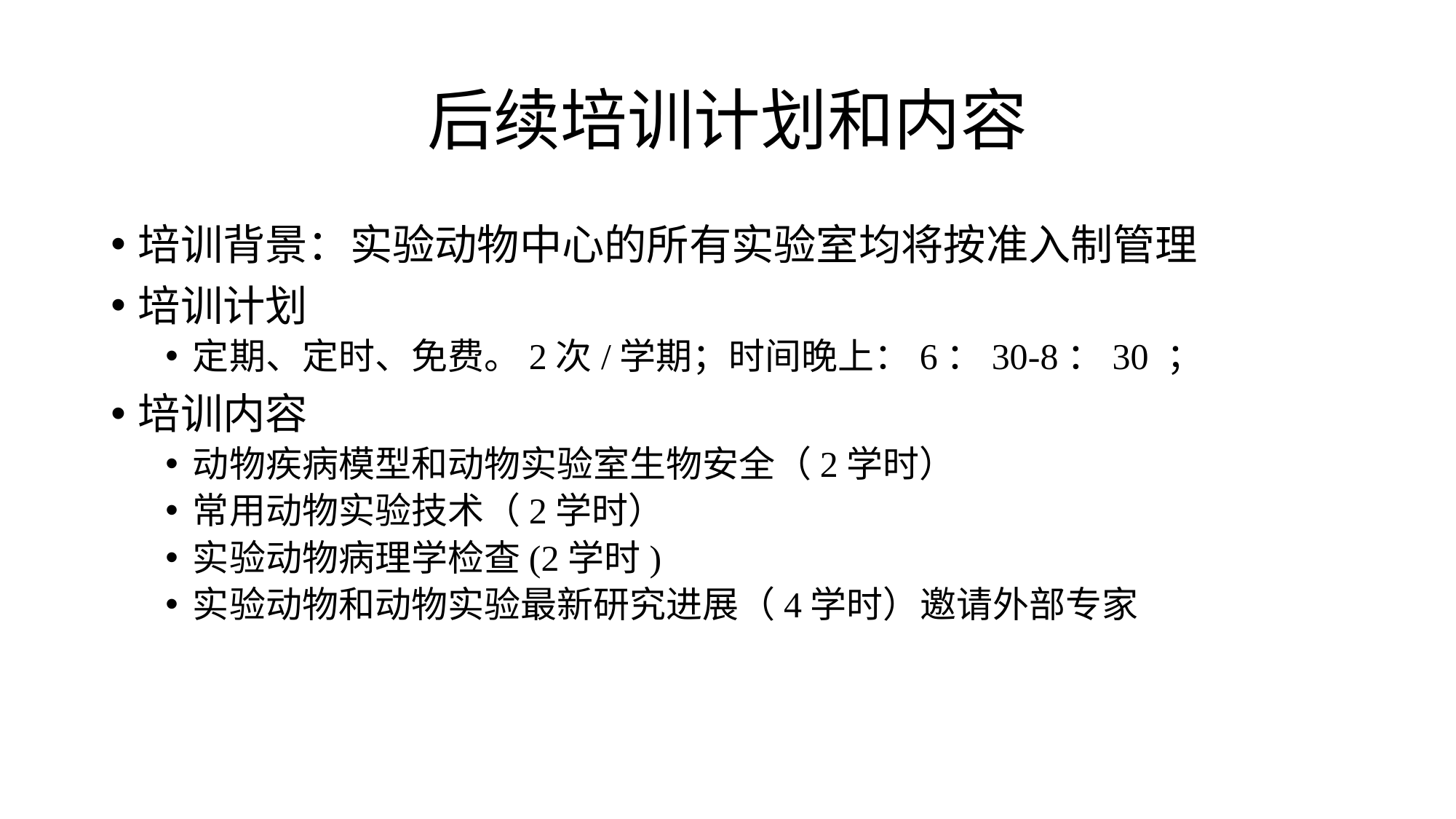

# 后续培训计划和内容
培训背景：实验动物中心的所有实验室均将按准入制管理
培训计划
定期、定时、免费。2次/学期；时间晚上：6：30-8：30 ；
培训内容
动物疾病模型和动物实验室生物安全（2学时）
常用动物实验技术（2学时）
实验动物病理学检查(2学时)
实验动物和动物实验最新研究进展（4学时）邀请外部专家